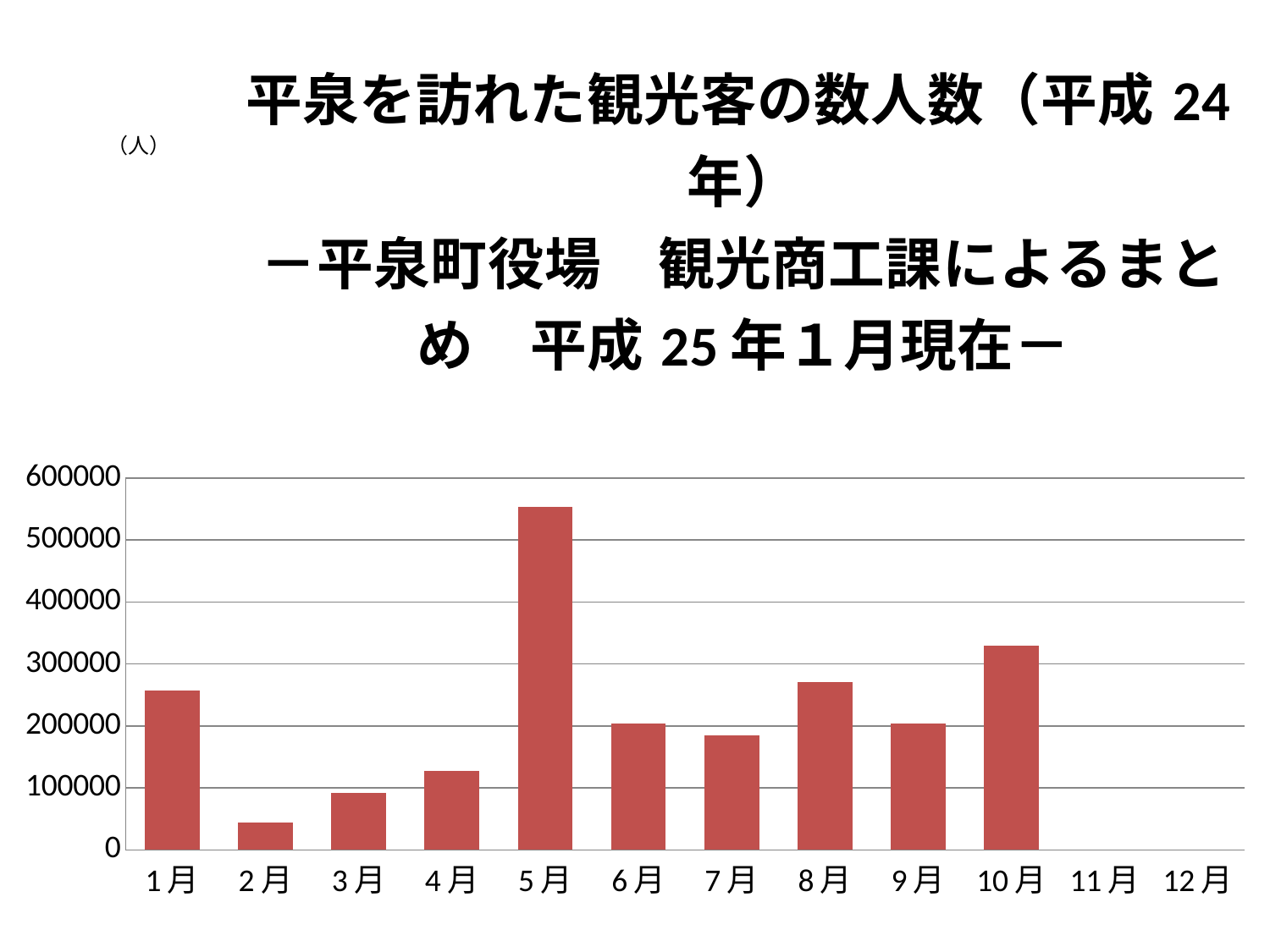

### Chart: 平泉を訪れた観光客の数人数（平成24年）
－平泉町役場　観光商工課によるまとめ　平成25年１月現在－

| Category | 平成24年 |
|---|---|
| 1月 | 257243.0 |
| 2月 | 44200.0 |
| 3月 | 91866.0 |
| 4月 | 127249.0 |
| 5月 | 553315.0 |
| 6月 | 203782.0 |
| 7月 | 184356.0 |
| 8月 | 270384.0 |
| 9月 | 204087.0 |
| 10月 | 329100.0 |
| 11月 | None |
| 12月 | None |
（人）